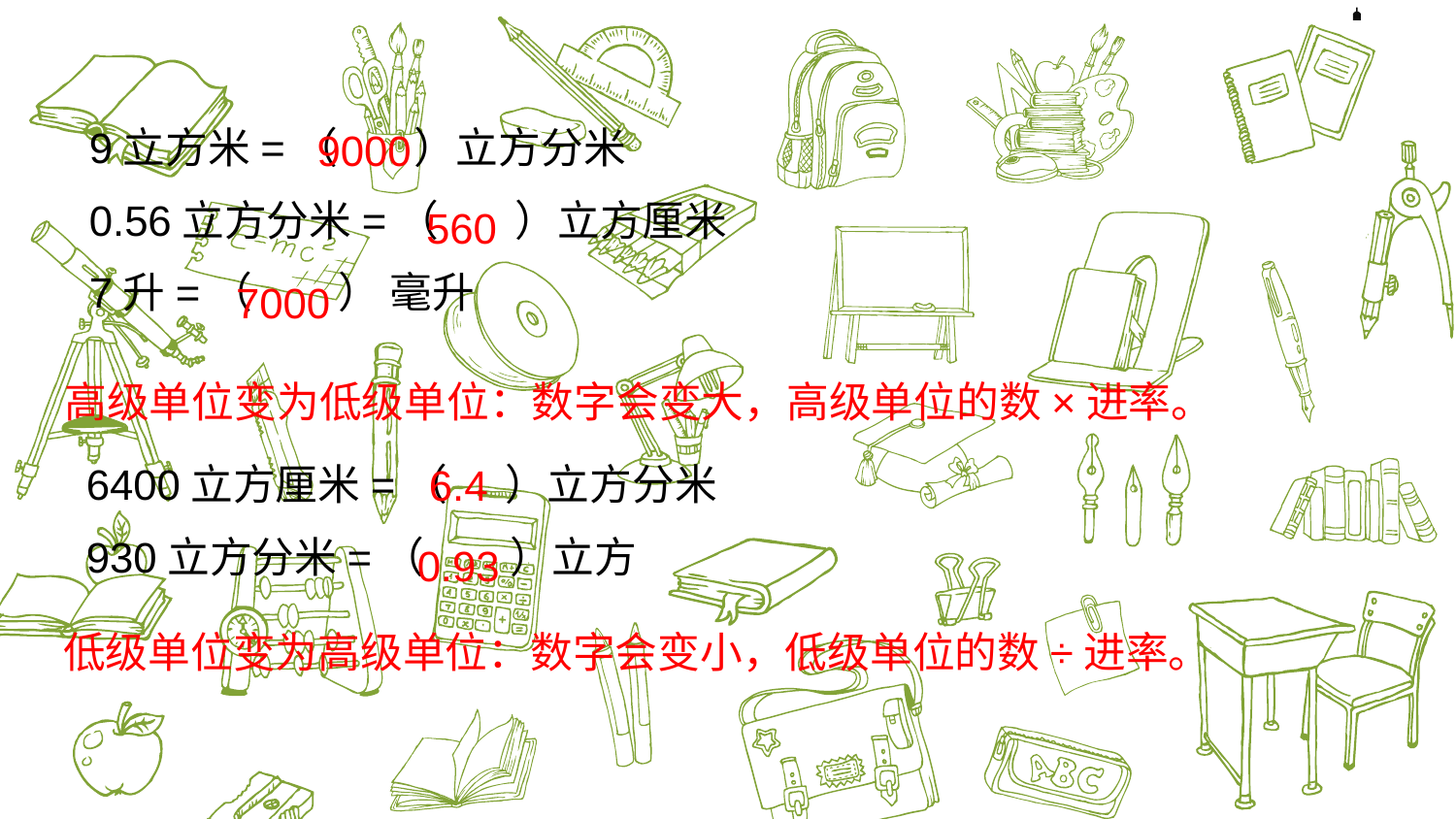

9立方米=（        ）立方分米
0.56立方分米=（        ）立方厘米
7升=（         ） 毫升
9000
560
7000
高级单位变为低级单位：数字会变大，高级单位的数×进率。
6400立方厘米=（      ）立方分米
930立方分米=（         ）立方
6.4
0.93
低级单位变为高级单位：数字会变小，低级单位的数÷进率。